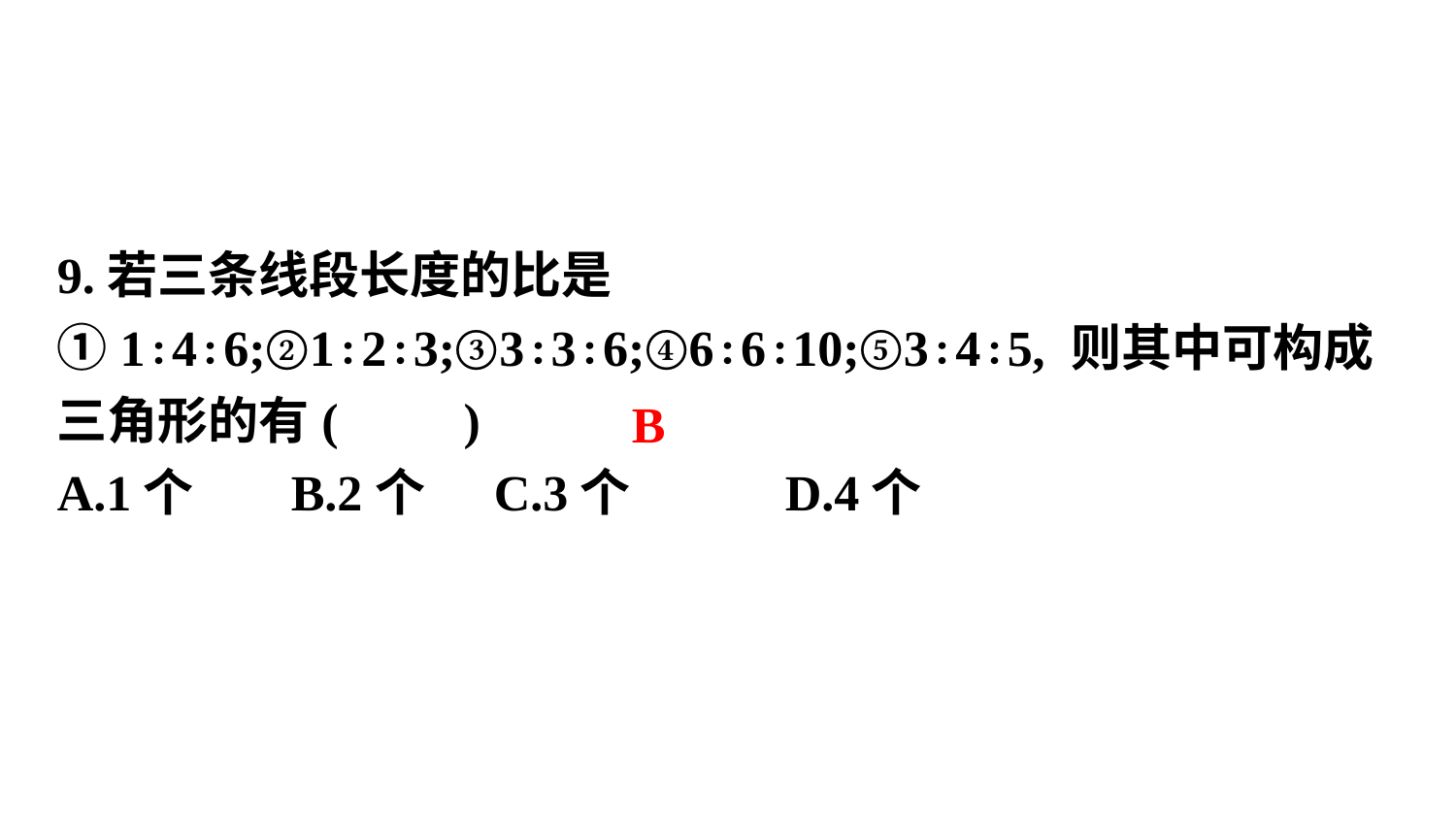

9.若三条线段长度的比是①1∶4∶6;②1∶2∶3;③3∶3∶6;④6∶6∶10;⑤3∶4∶5, 则其中可构成三角形的有(　　)
A.1个　	B.2个　	C.3个　	D.4个
B